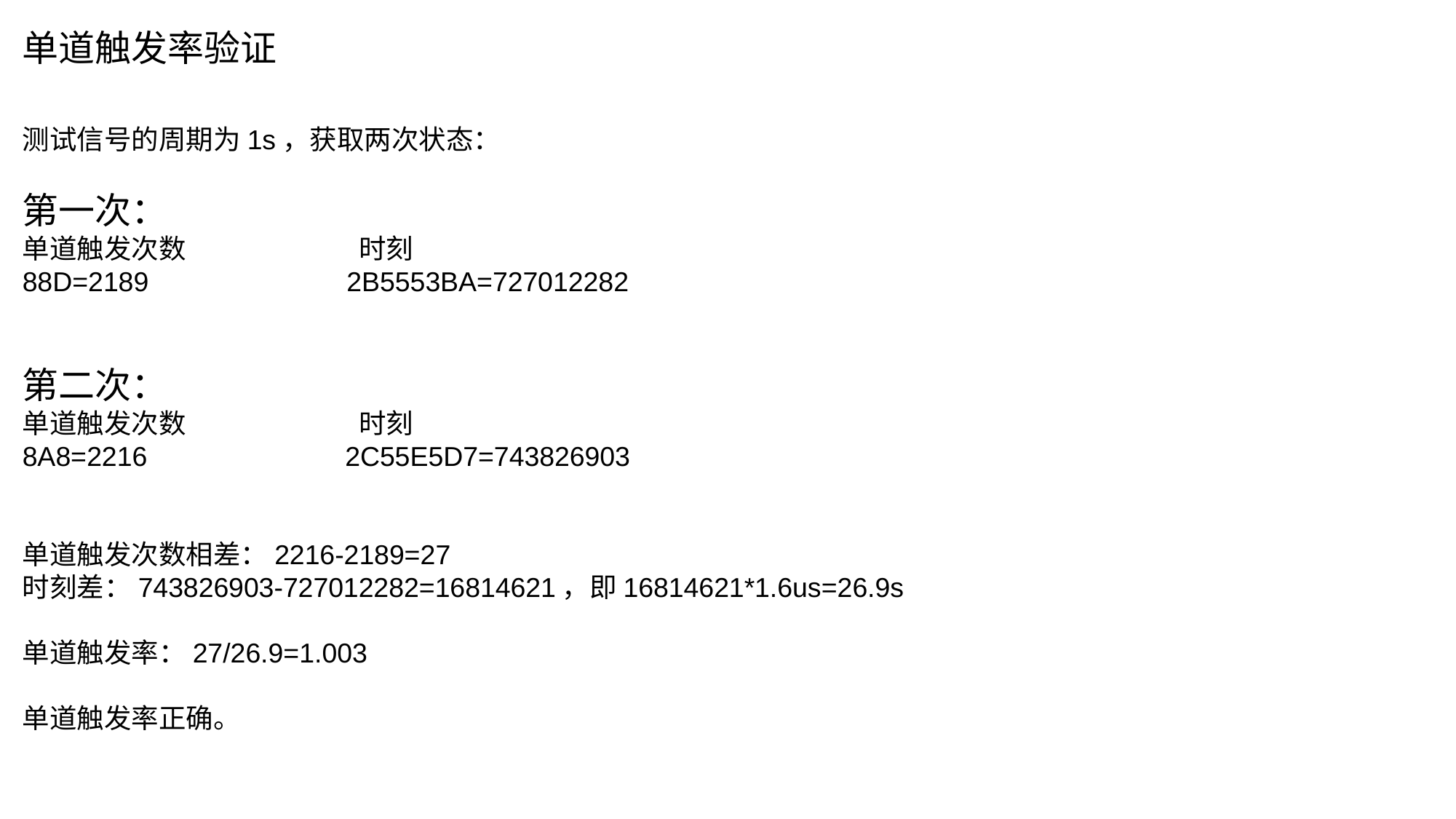

单道触发率验证
测试信号的周期为1s，获取两次状态：

第一次：
单道触发次数                            时刻
88D=2189                          2B5553BA=727012282

第二次：
单道触发次数                            时刻
8A8=2216                          2C55E5D7=743826903

单道触发次数相差：2216-2189=27
时刻差：743826903-727012282=16814621，即16814621*1.6us=26.9s

单道触发率：27/26.9=1.003

单道触发率正确。